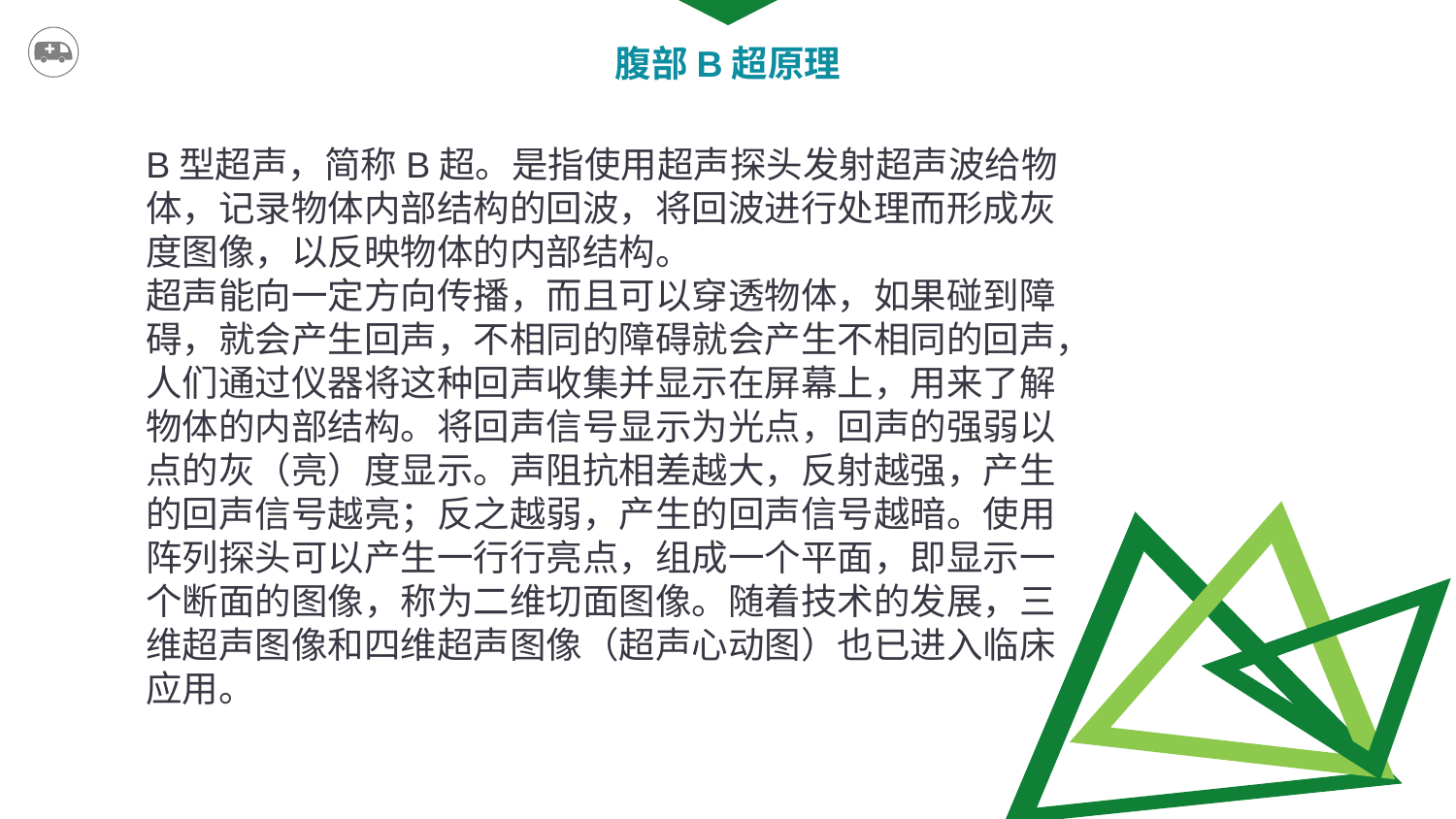

腹部B超原理
B型超声，简称B超。是指使用超声探头发射超声波给物体，记录物体内部结构的回波，将回波进行处理而形成灰度图像，以反映物体的内部结构。
超声能向一定方向传播，而且可以穿透物体，如果碰到障碍，就会产生回声，不相同的障碍就会产生不相同的回声，人们通过仪器将这种回声收集并显示在屏幕上，用来了解物体的内部结构。将回声信号显示为光点，回声的强弱以点的灰（亮）度显示。声阻抗相差越大，反射越强，产生的回声信号越亮；反之越弱，产生的回声信号越暗。使用阵列探头可以产生一行行亮点，组成一个平面，即显示一个断面的图像，称为二维切面图像。随着技术的发展，三维超声图像和四维超声图像（超声心动图）也已进入临床应用。